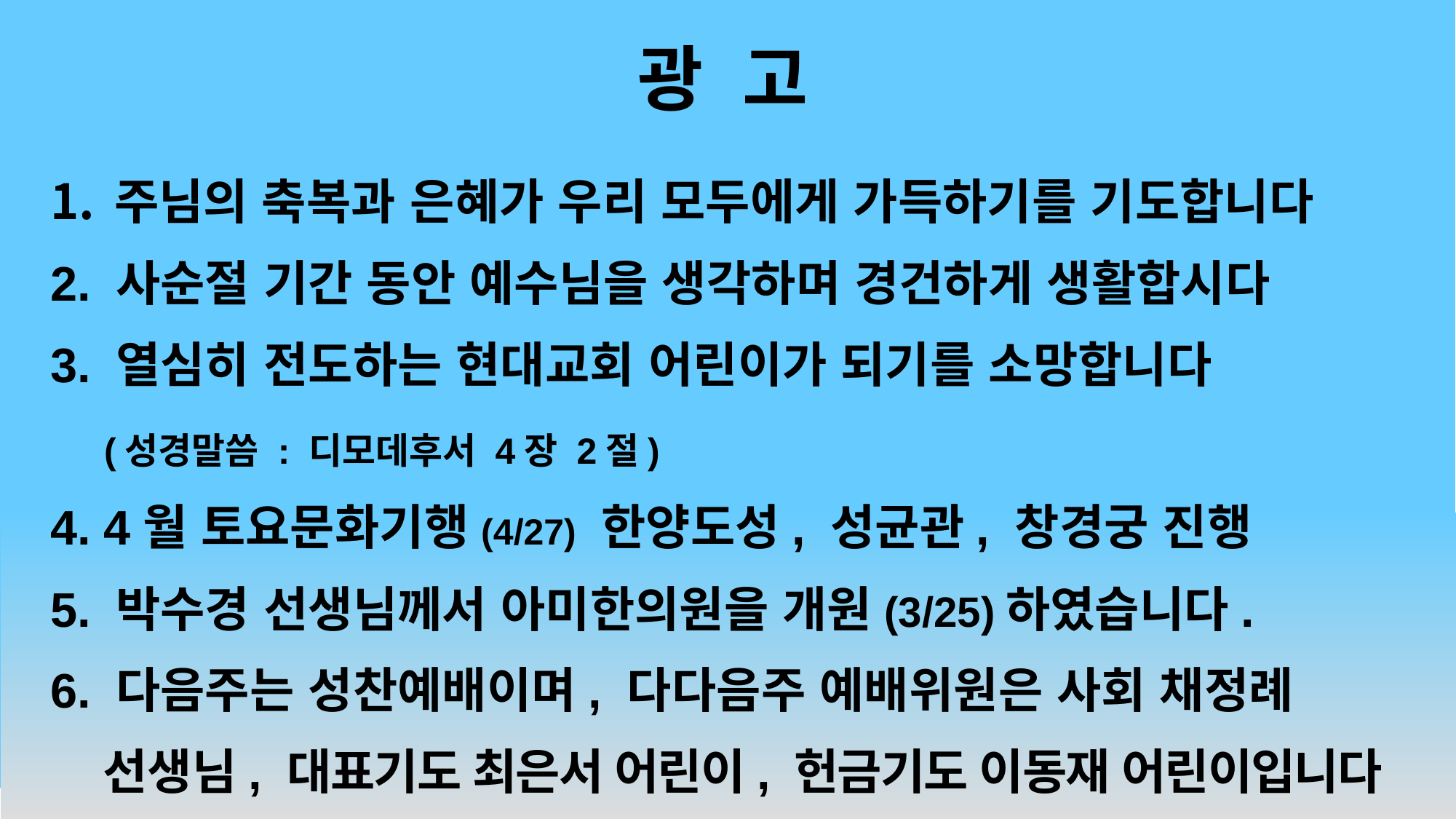

# 광  고
주님의 축복과 은혜가 우리 모두에게 가득하기를 기도합니다
2. 사순절 기간 동안 예수님을 생각하며 경건하게 생활합시다
3. 열심히 전도하는 현대교회 어린이가 되기를 소망합니다
    (성경말씀 : 디모데후서 4장 2절)
4. 4월 토요문화기행(4/27) 한양도성, 성균관, 창경궁 진행
5. 박수경 선생님께서 아미한의원을 개원(3/25)하였습니다.
6. 다음주는 성찬예배이며, 다다음주 예배위원은 사회 채정례
   선생님, 대표기도 최은서 어린이, 헌금기도 이동재 어린이입니다